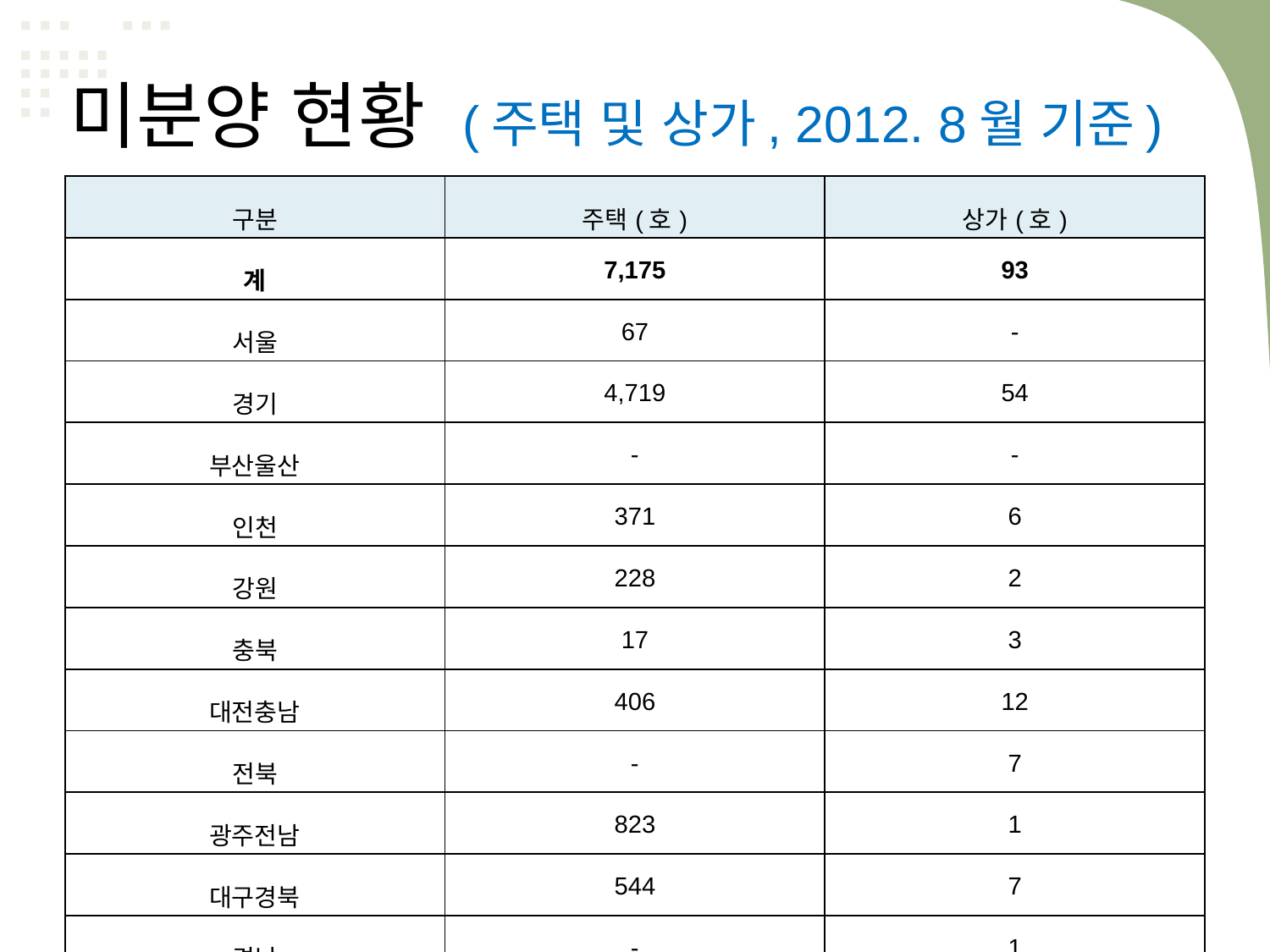

# 미분양 현황 (주택 및 상가, 2012. 8월 기준)
| 구분 | 주택(호) | 상가(호) |
| --- | --- | --- |
| 계 | 7,175 | 93 |
| 서울 | 67 | - |
| 경기 | 4,719 | 54 |
| 부산울산 | - | - |
| 인천 | 371 | 6 |
| 강원 | 228 | 2 |
| 충북 | 17 | 3 |
| 대전충남 | 406 | 12 |
| 전북 | - | 7 |
| 광주전남 | 823 | 1 |
| 대구경북 | 544 | 7 |
| 경남 | - | 1 |
| 제주 | - | - |